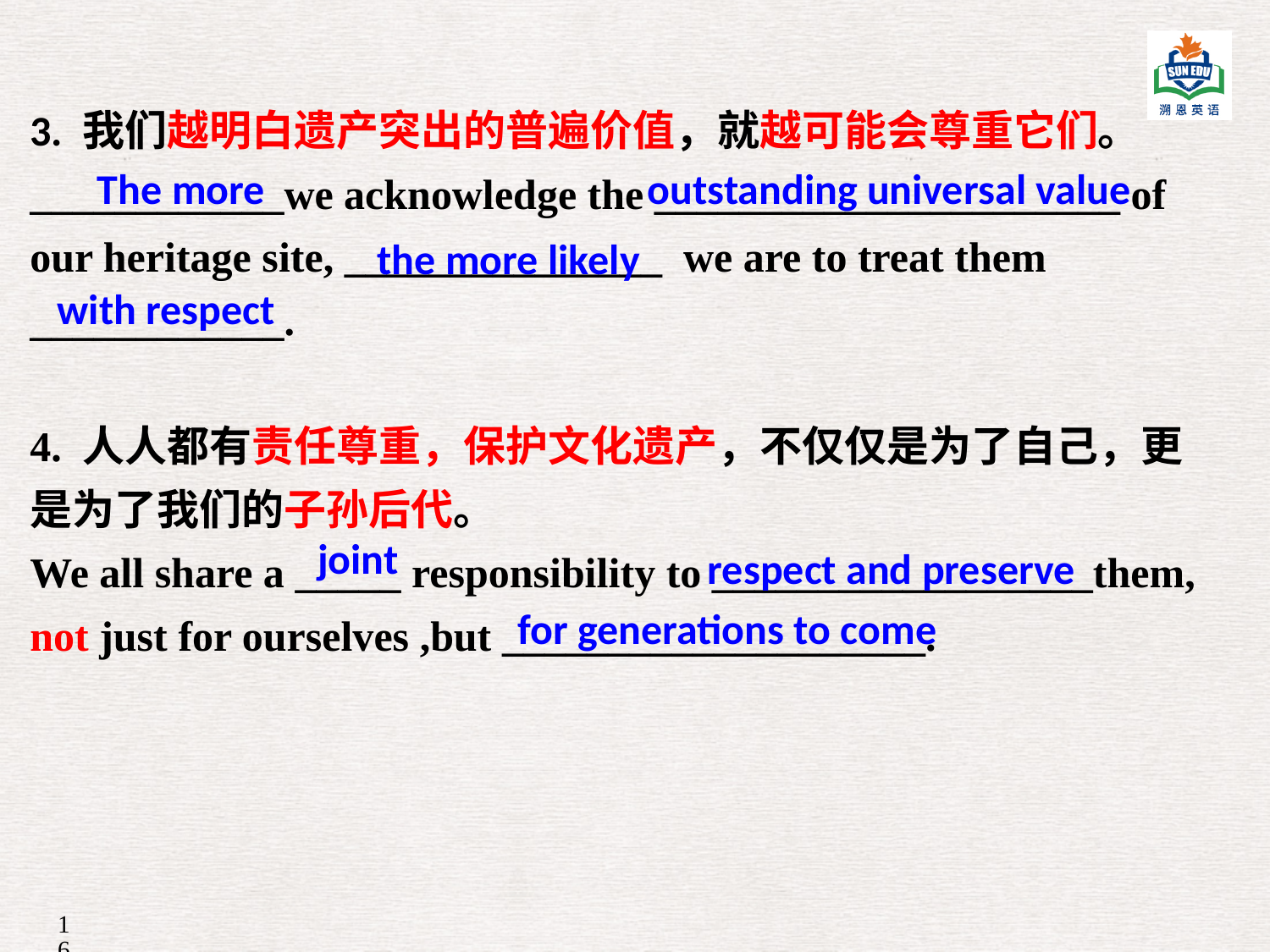

3. 我们越明白遗产突出的普遍价值，就越可能会尊重它们。
____________we acknowledge the ______________________ of our heritage site, _______________  we are to treat them ____________.

4. 人人都有责任尊重，保护文化遗产，不仅仅是为了自己，更是为了我们的子孙后代。
We all share a _____ responsibility to __________________them,  not just for ourselves ,but ____________________.

The more
outstanding universal value
the more likely
with respect
joint
respect and preserve
for generations to come